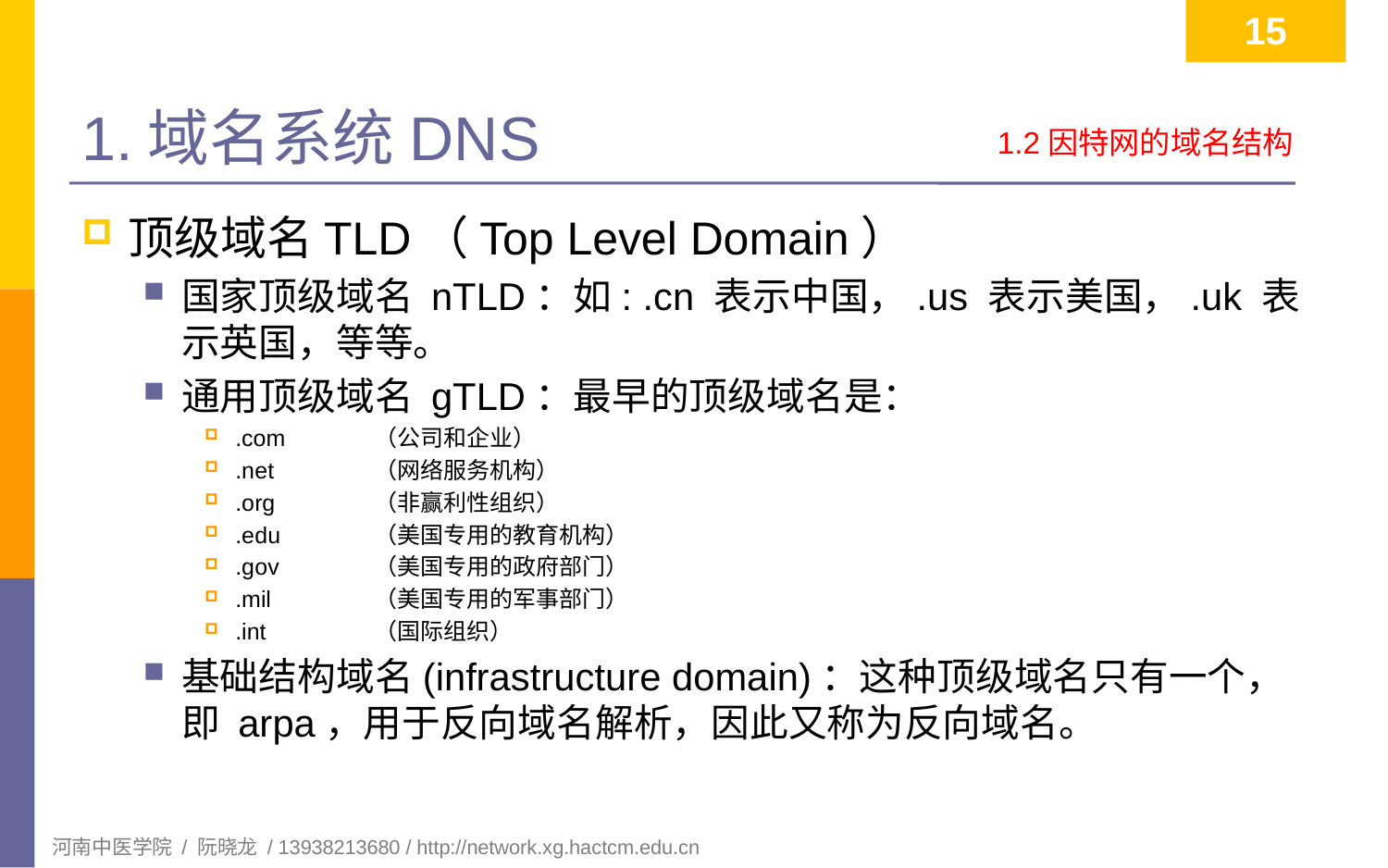

15
# 1.域名系统DNS
1.2因特网的域名结构
顶级域名TLD（Top Level Domain）
国家顶级域名 nTLD：如: .cn 表示中国，.us 表示美国，.uk 表示英国，等等。
通用顶级域名 gTLD：最早的顶级域名是：
.com	（公司和企业）
.net	（网络服务机构）
.org	（非赢利性组织）
.edu	（美国专用的教育机构）
.gov 	（美国专用的政府部门）
.mil	（美国专用的军事部门）
.int	（国际组织）
基础结构域名(infrastructure domain)：这种顶级域名只有一个，即 arpa，用于反向域名解析，因此又称为反向域名。